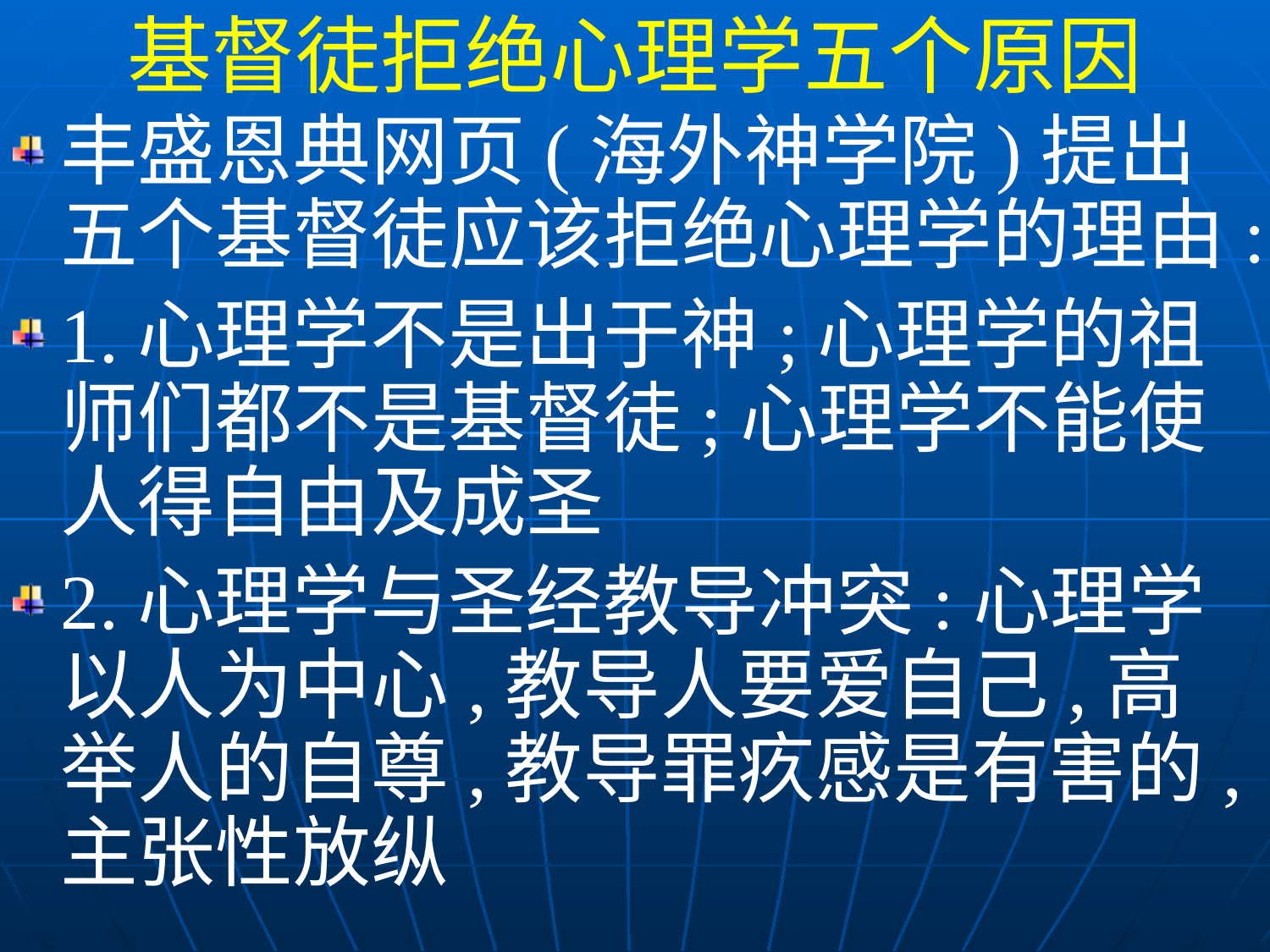

基督徒拒绝心理学五个原因
丰盛恩典网页(海外神学院)提出五个基督徒应该拒绝心理学的理由:
1.心理学不是出于神;心理学的祖师们都不是基督徒;心理学不能使人得自由及成圣
2.心理学与圣经教导冲突:心理学以人为中心,教导人要爱自己,高举人的自尊,教导罪疚感是有害的,主张性放纵